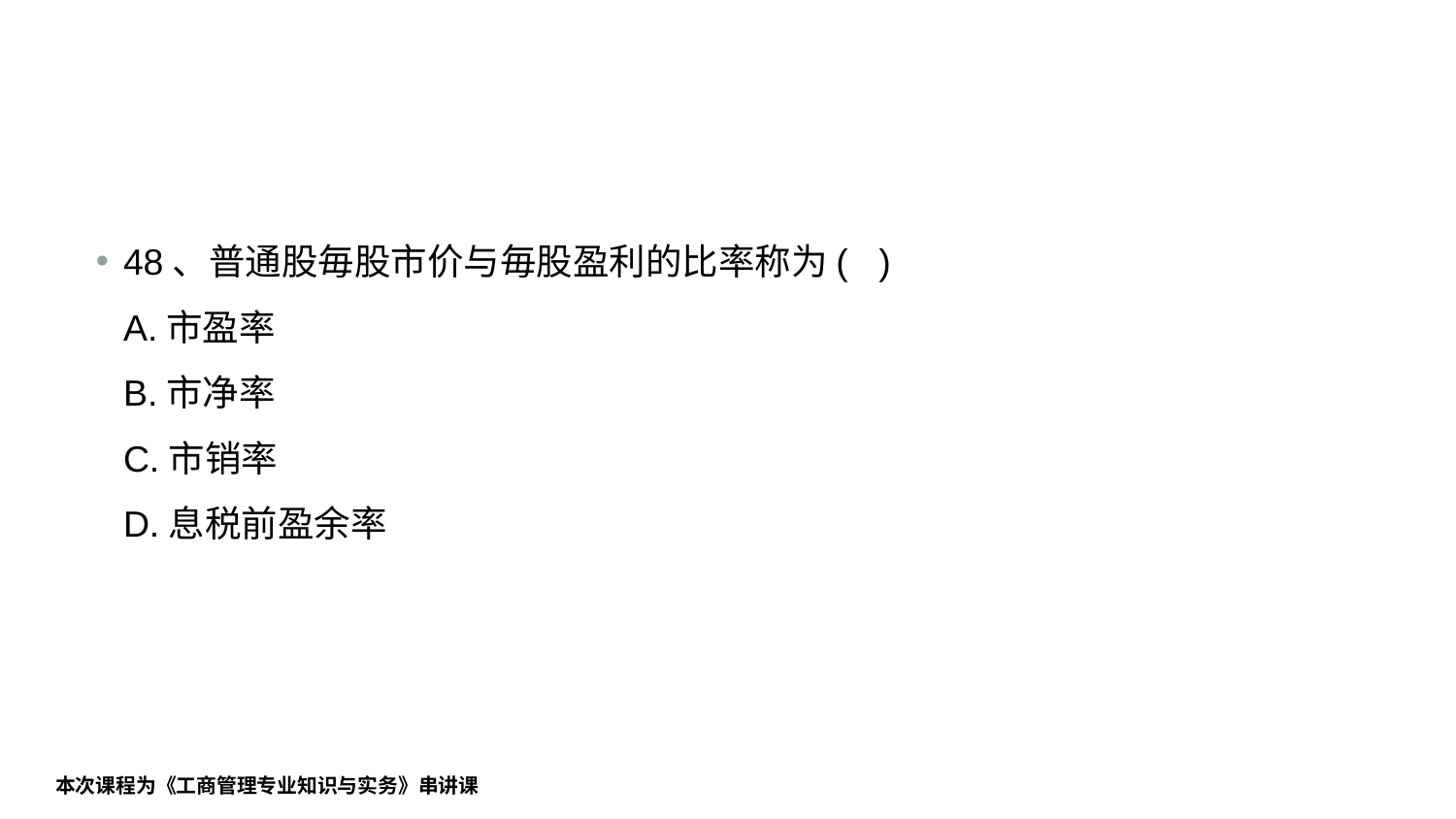

#

48、普通股毎股市价与毎股盈利的比率称为(   )
A.市盈率
B.市净率
C.市销率
D.息税前盈余率